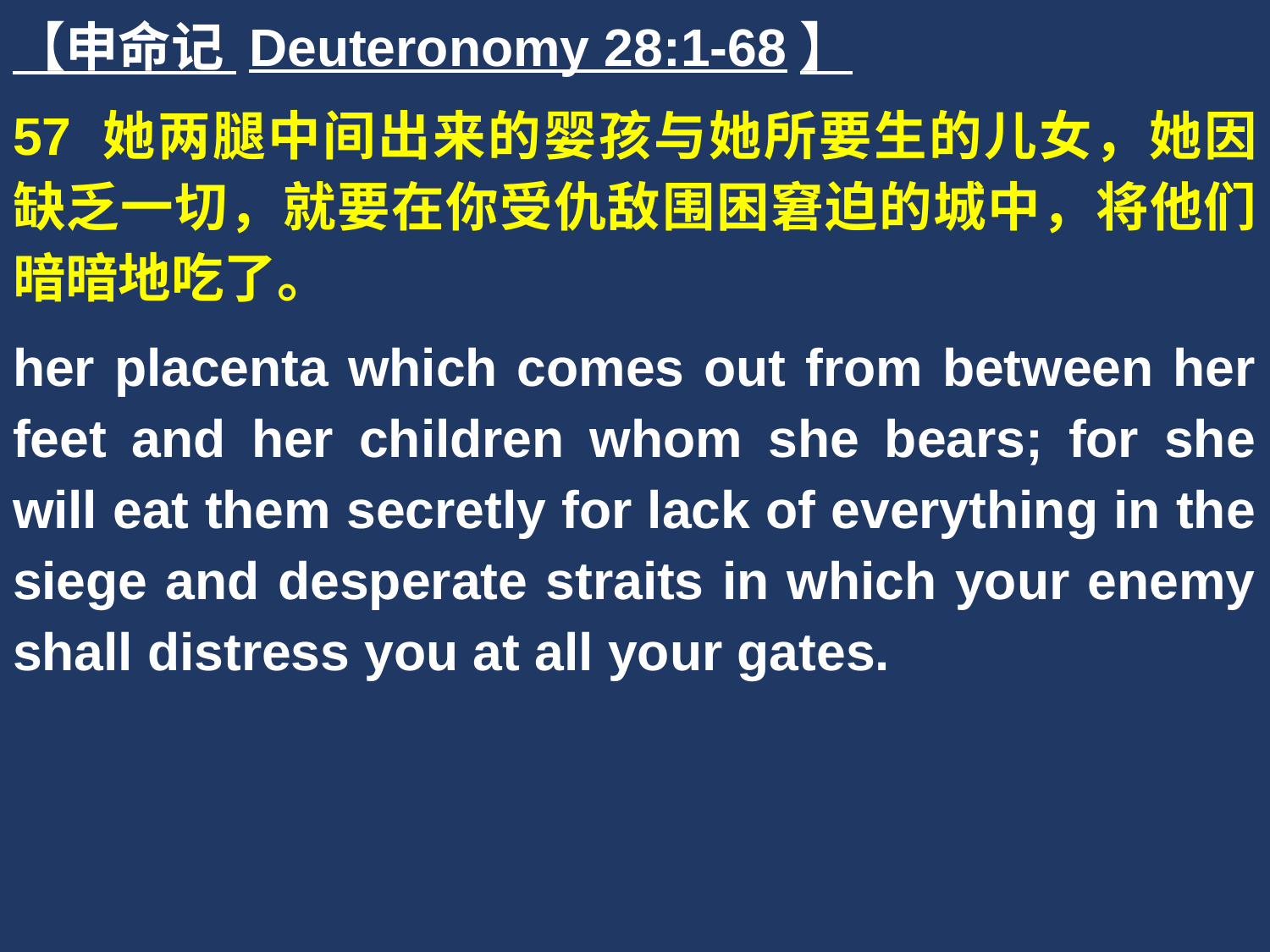

【申命记 Deuteronomy 28:1-68】
57 她两腿中间出来的婴孩与她所要生的儿女，她因缺乏一切，就要在你受仇敌围困窘迫的城中，将他们暗暗地吃了。
her placenta which comes out from between her feet and her children whom she bears; for she will eat them secretly for lack of everything in the siege and desperate straits in which your enemy shall distress you at all your gates.